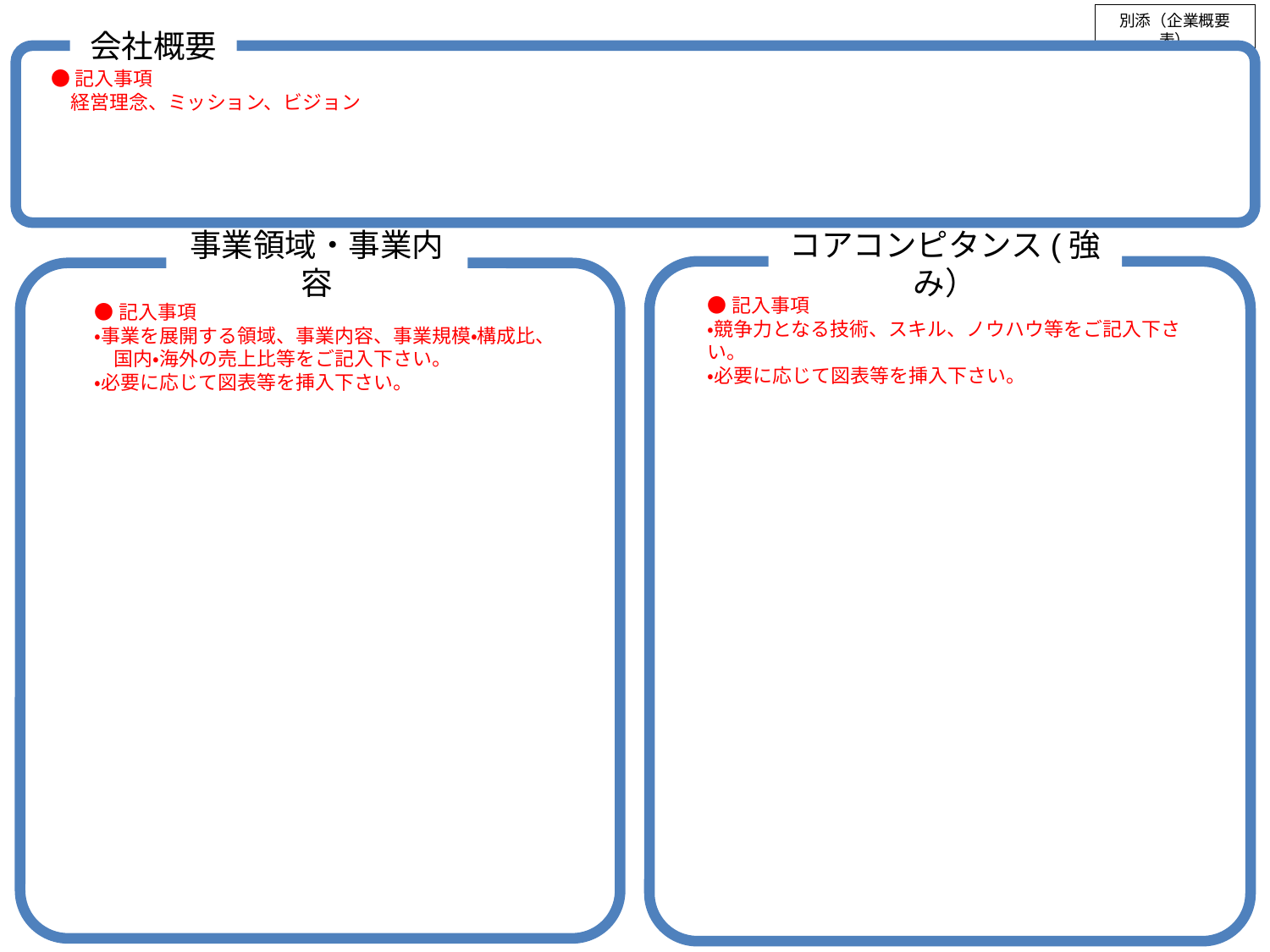

別添（企業概要表）
会社概要

●記入事項
　経営理念、ミッション、ビジョン
事業領域・事業内容

コアコンピタンス(強み）

●記入事項
・競争力となる技術、スキル、ノウハウ等をご記入下さい。
・必要に応じて図表等を挿入下さい。
●記入事項
・事業を展開する領域、事業内容、事業規模・構成比、　国内・海外の売上比等をご記入下さい。
・必要に応じて図表等を挿入下さい。